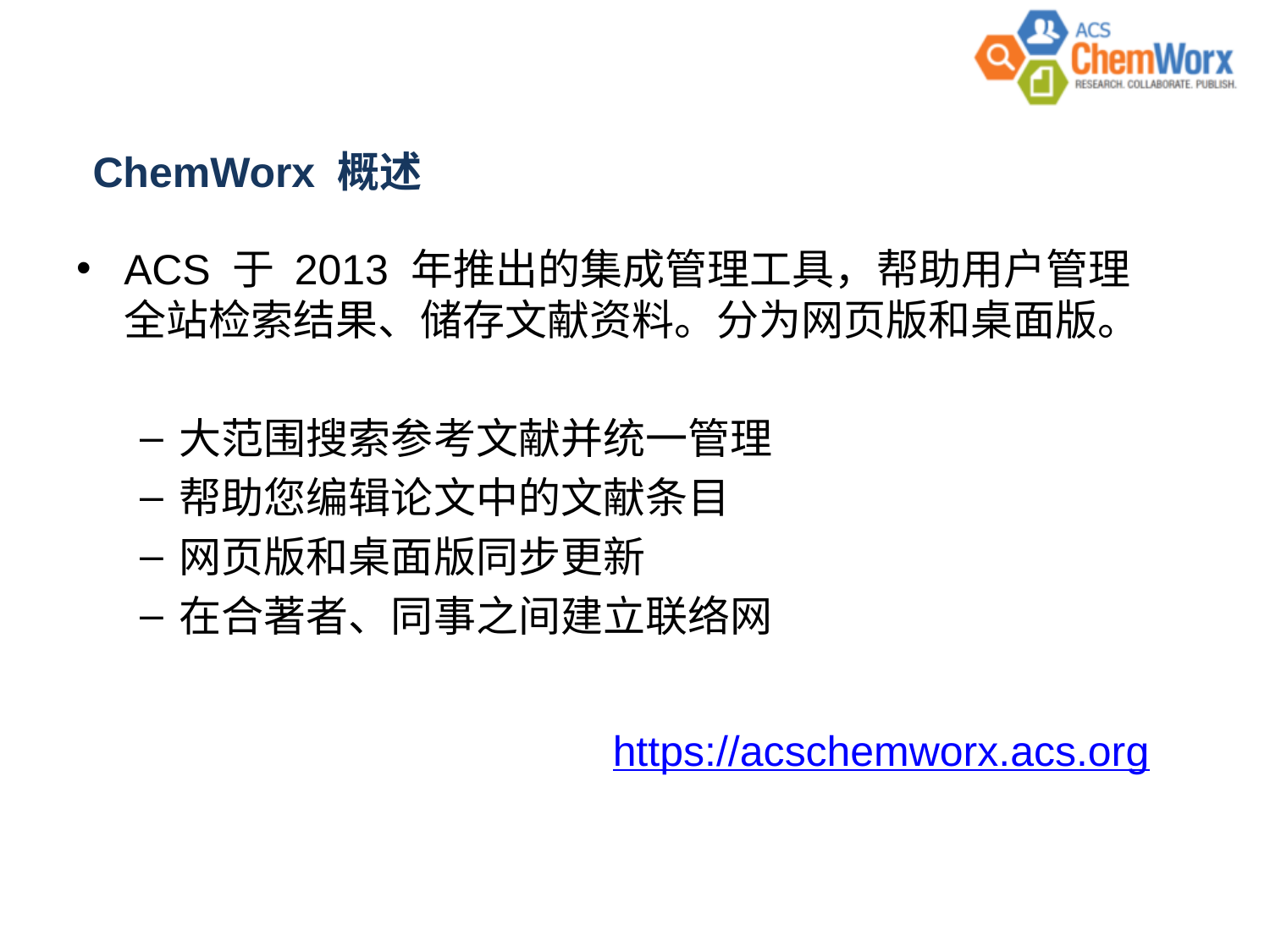

ChemWorx 概述
ACS 于 2013 年推出的集成管理工具，帮助用户管理全站检索结果、储存文献资料。分为网页版和桌面版。

大范围搜索参考文献并统一管理
帮助您编辑论文中的文献条目
网页版和桌面版同步更新
在合著者、同事之间建立联络网

https://acschemworx.acs.org